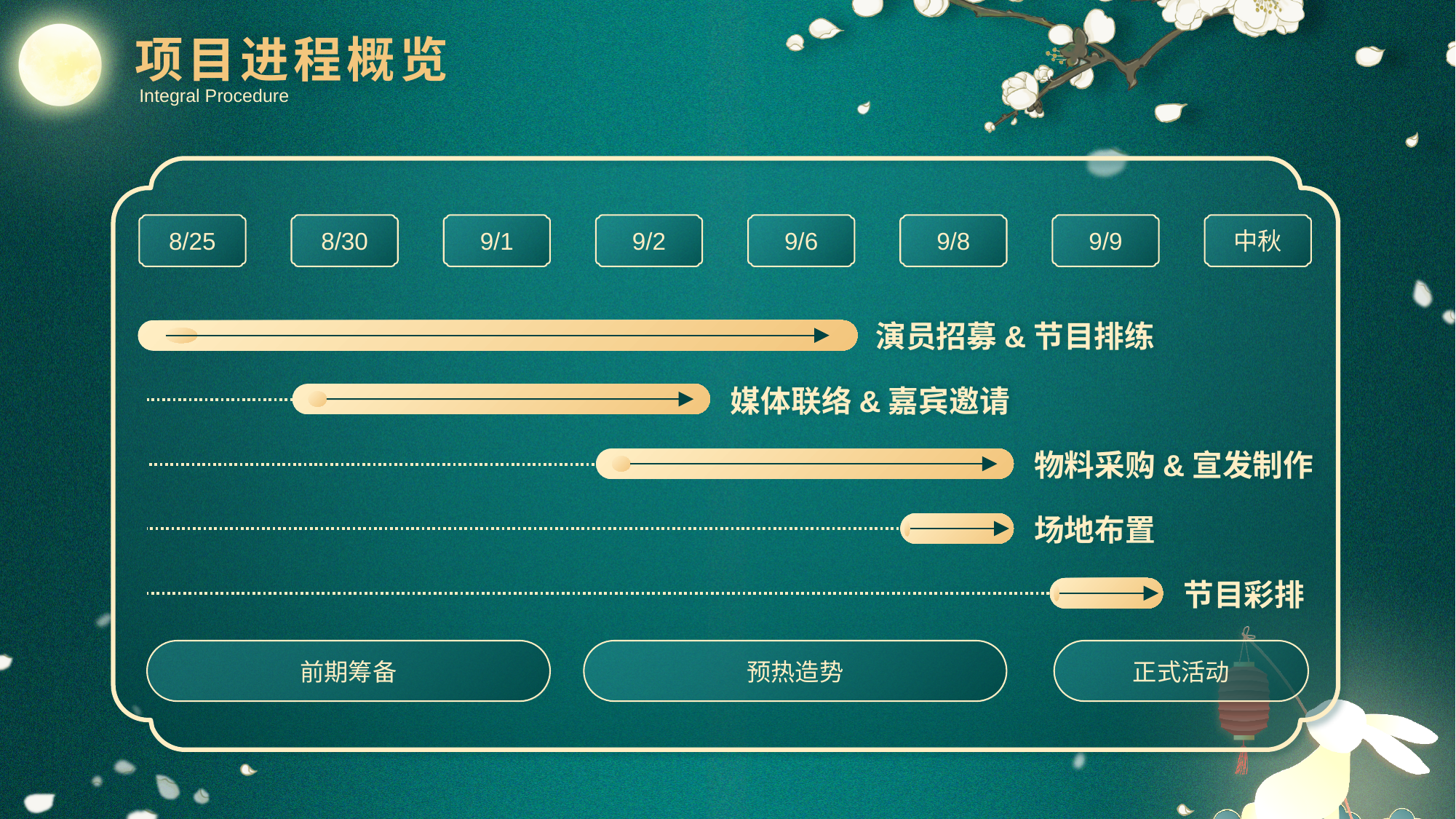

项目进程概览
Integral Procedure

8/25
8/30
9/1
9/2
9/6
9/8
9/9
中秋
演员招募&节目排练

媒体联络&嘉宾邀请

物料采购&宣发制作

场地布置

节目彩排

前期筹备
预热造势
正式活动